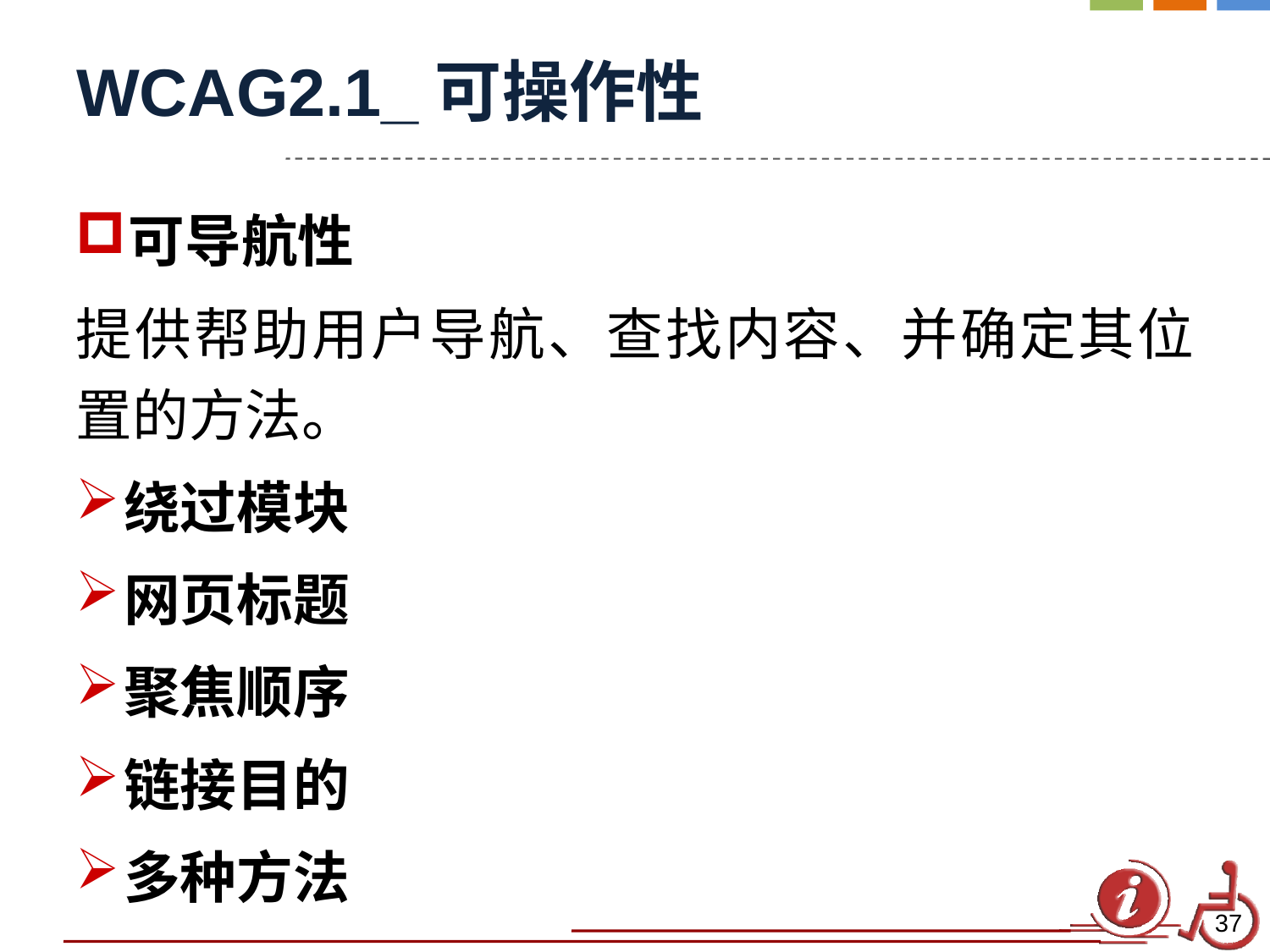

# WCAG2.1_可操作性
可导航性
提供帮助用户导航、查找内容、并确定其位置的方法。
绕过模块
网页标题
聚焦顺序
链接目的
多种方法

37